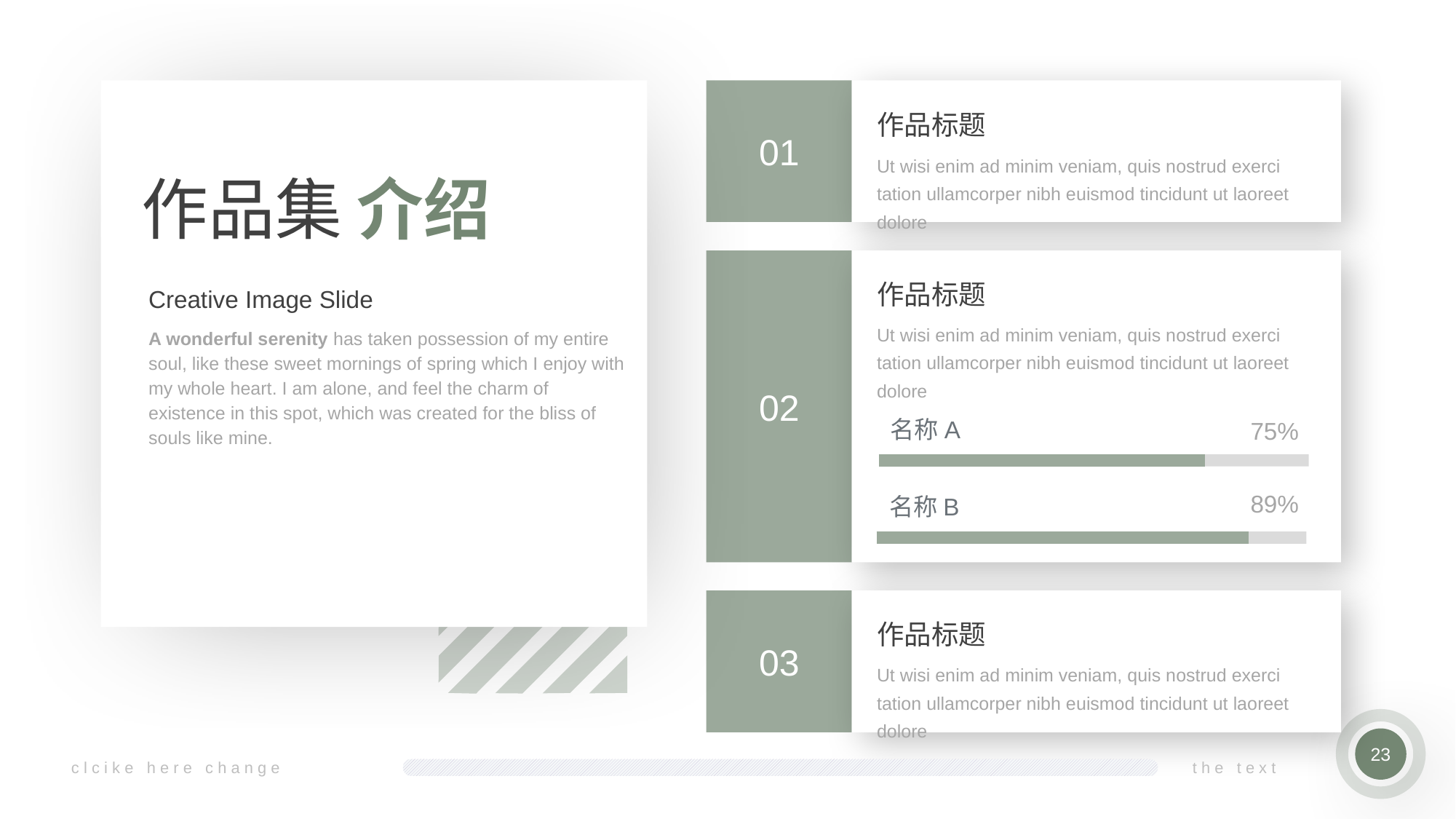

作品集 介绍
Creative Image Slide
A wonderful serenity has taken possession of my entire soul, like these sweet mornings of spring which I enjoy with my whole heart. I am alone, and feel the charm of existence in this spot, which was created for the bliss of souls like mine.
01

作品标题
Ut wisi enim ad minim veniam, quis nostrud exerci tation ullamcorper nibh euismod tincidunt ut laoreet dolore
02

作品标题
Ut wisi enim ad minim veniam, quis nostrud exerci tation ullamcorper nibh euismod tincidunt ut laoreet dolore
名称A
75%
89%
名称B
03

作品标题
Ut wisi enim ad minim veniam, quis nostrud exerci tation ullamcorper nibh euismod tincidunt ut laoreet dolore

23
clcike here change
the text